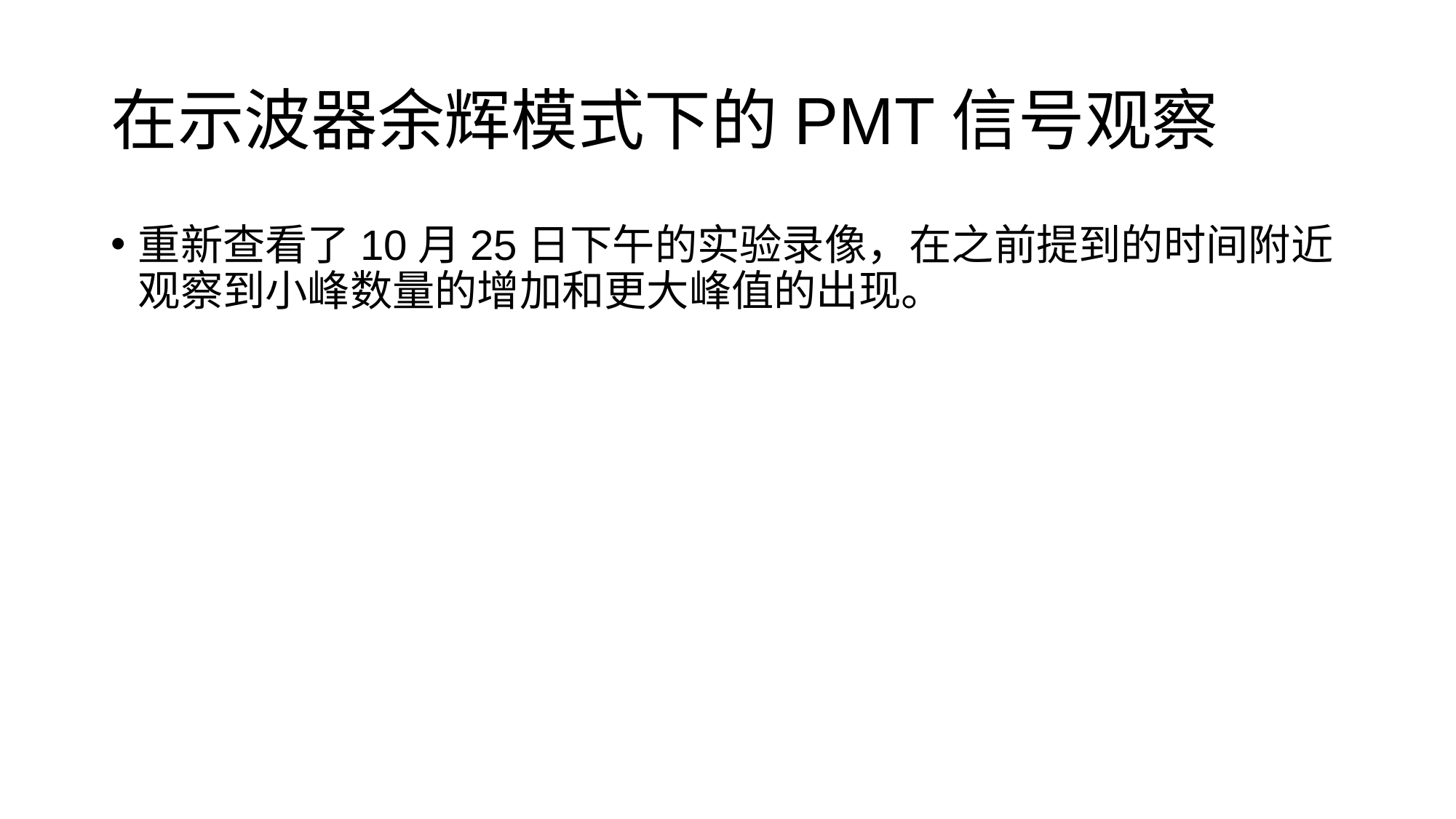

# 在示波器余辉模式下的PMT信号观察
重新查看了10月25日下午的实验录像，在之前提到的时间附近观察到小峰数量的增加和更大峰值的出现。